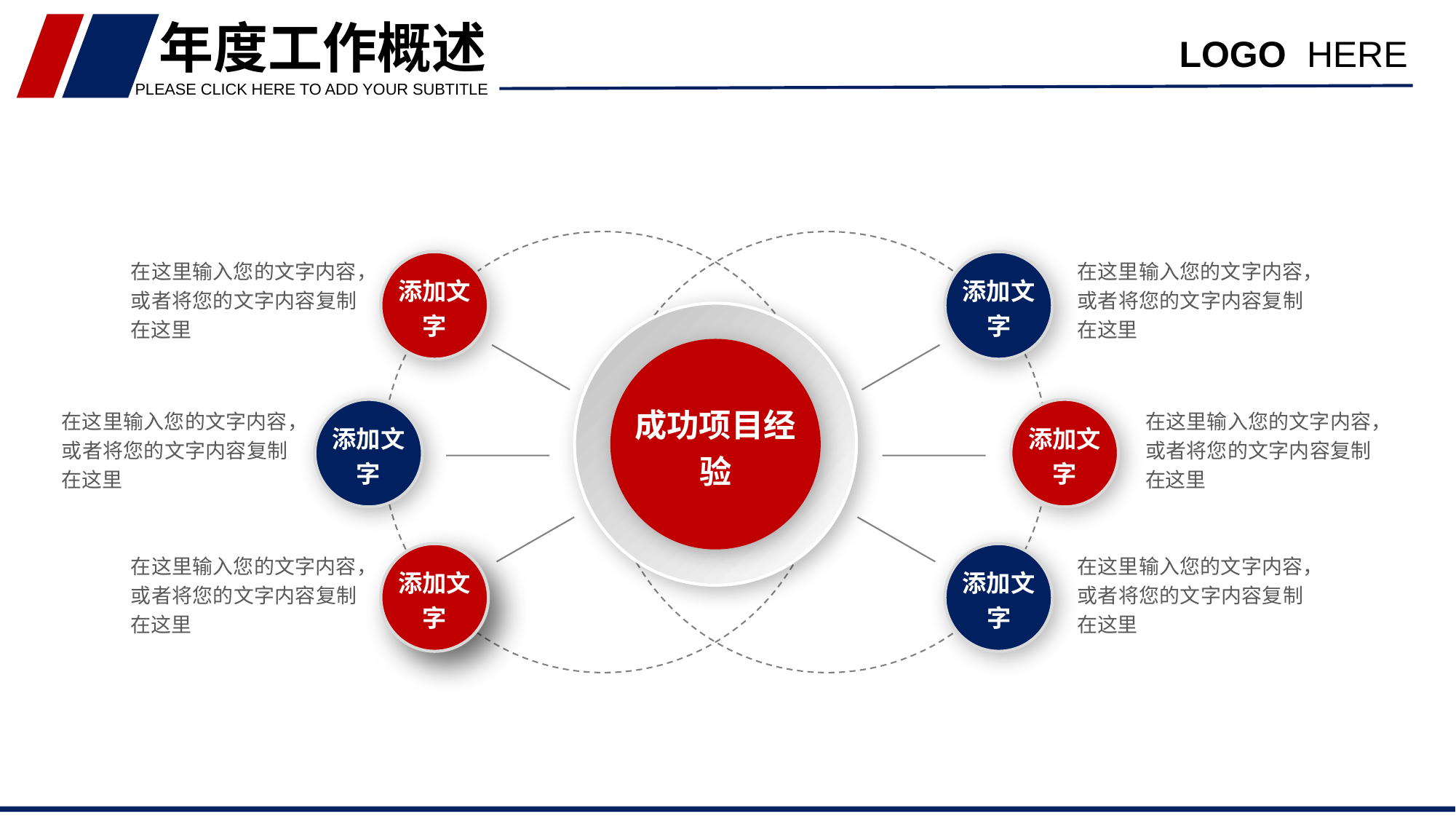

年度工作概述

LOGO  HERE
PLEASE CLICK HERE TO ADD YOUR SUBTITLE

在这里输入您的文字内容，或者将您的文字内容复制在这里
在这里输入您的文字内容，或者将您的文字内容复制在这里

添加文字

添加文字

成功项目经验

在这里输入您的文字内容，或者将您的文字内容复制在这里
在这里输入您的文字内容，或者将您的文字内容复制在这里

添加文字

添加文字

添加文字

添加文字
在这里输入您的文字内容，或者将您的文字内容复制在这里
在这里输入您的文字内容，或者将您的文字内容复制在这里